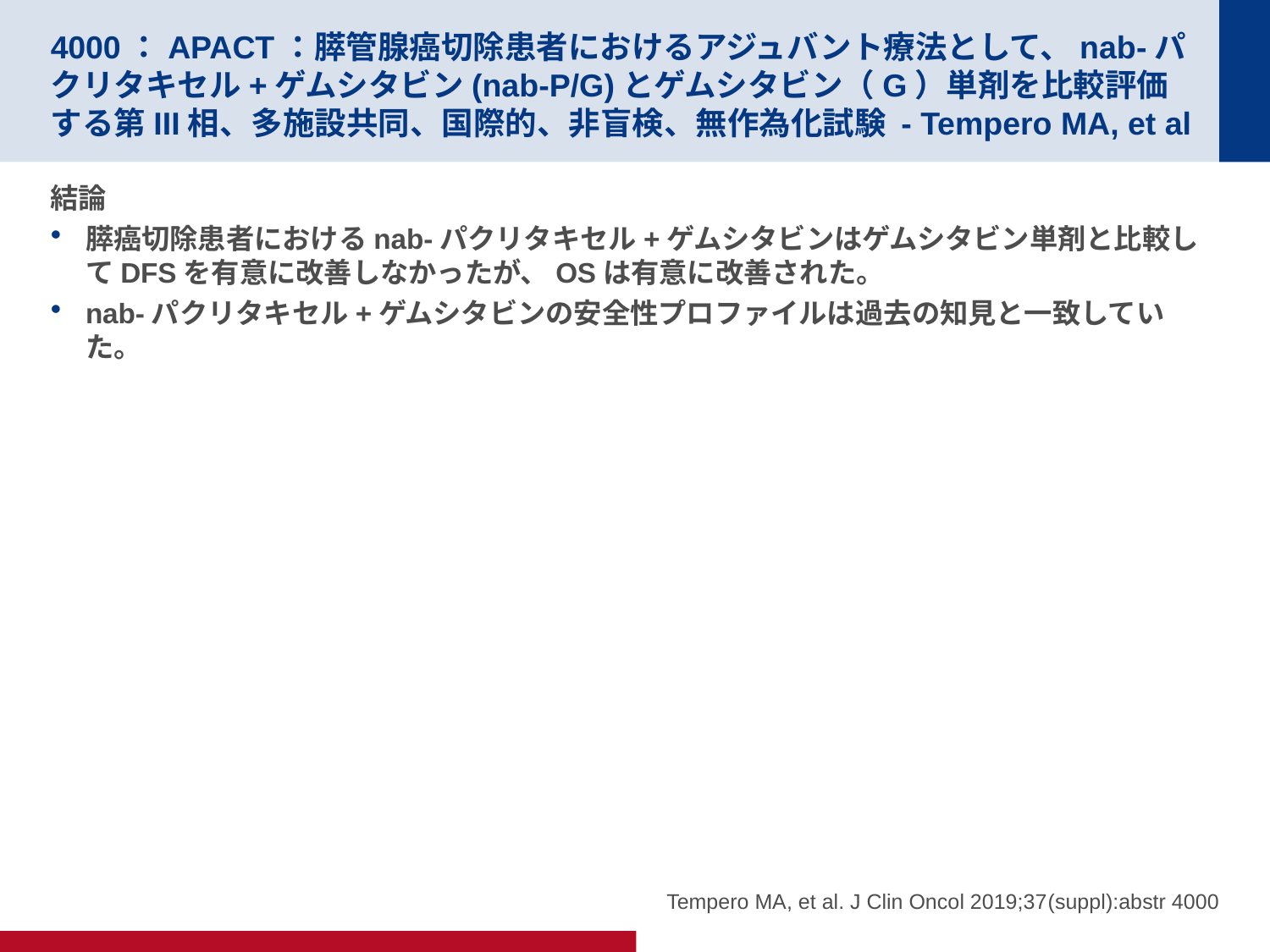

# 4000：APACT：膵管腺癌切除患者におけるアジュバント療法として、nab-パクリタキセル+ゲムシタビン(nab-P/G)とゲムシタビン（G）単剤を比較評価する第III相、多施設共同、国際的、非盲検、無作為化試験 - Tempero MA, et al
結論
膵癌切除患者におけるnab-パクリタキセル+ゲムシタビンはゲムシタビン単剤と比較してDFSを有意に改善しなかったが、OSは有意に改善された。
nab-パクリタキセル+ゲムシタビンの安全性プロファイルは過去の知見と一致していた。

Tempero MA, et al. J Clin Oncol 2019;37(suppl):abstr 4000